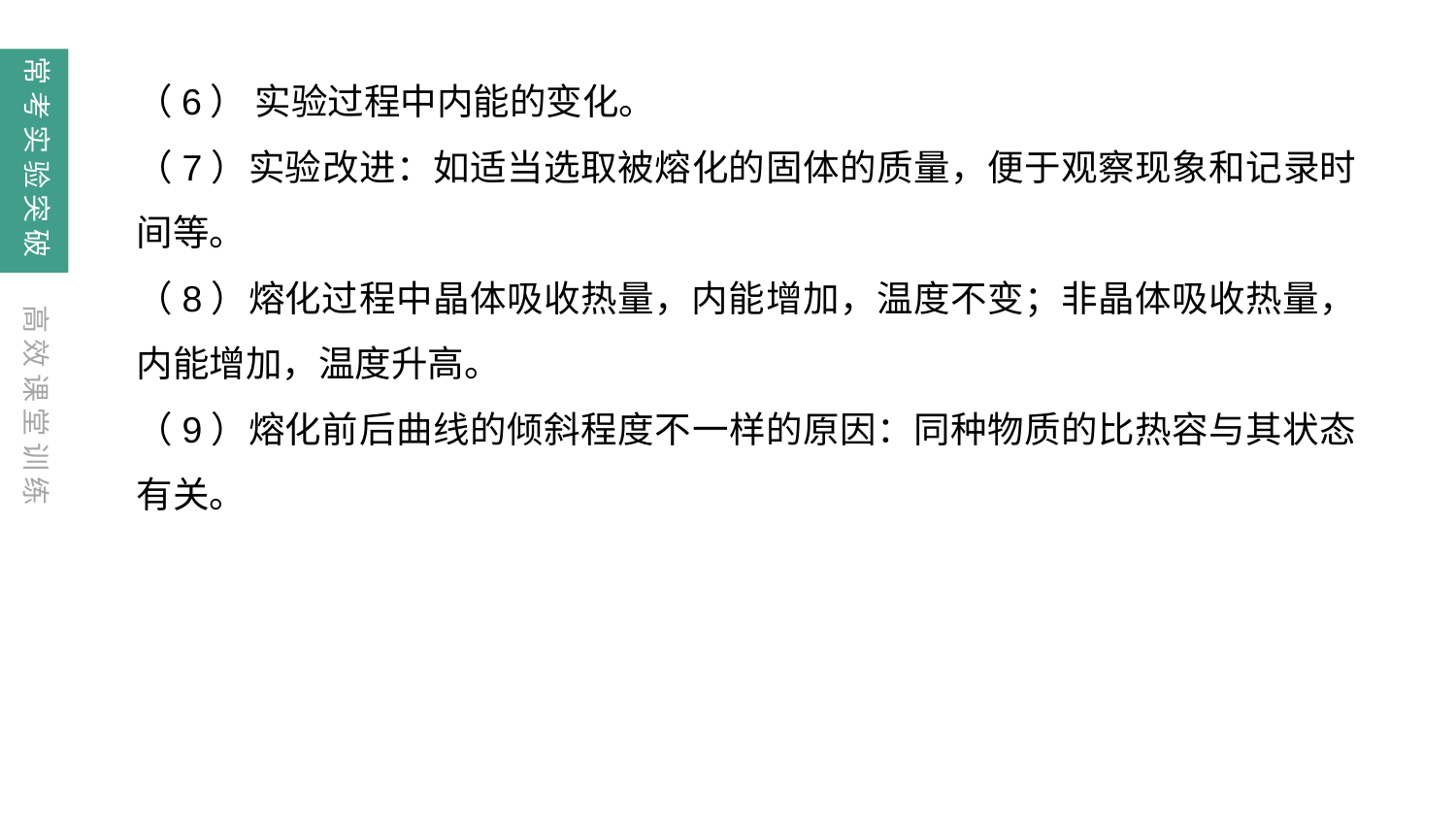

常考实验突破

（6） 实验过程中内能的变化。
（7）实验改进：如适当选取被熔化的固体的质量，便于观察现象和记录时间等。
（8）熔化过程中晶体吸收热量，内能增加，温度不变；非晶体吸收热量，内能增加，温度升高。
（9）熔化前后曲线的倾斜程度不一样的原因：同种物质的比热容与其状态有关。
高效课堂训练